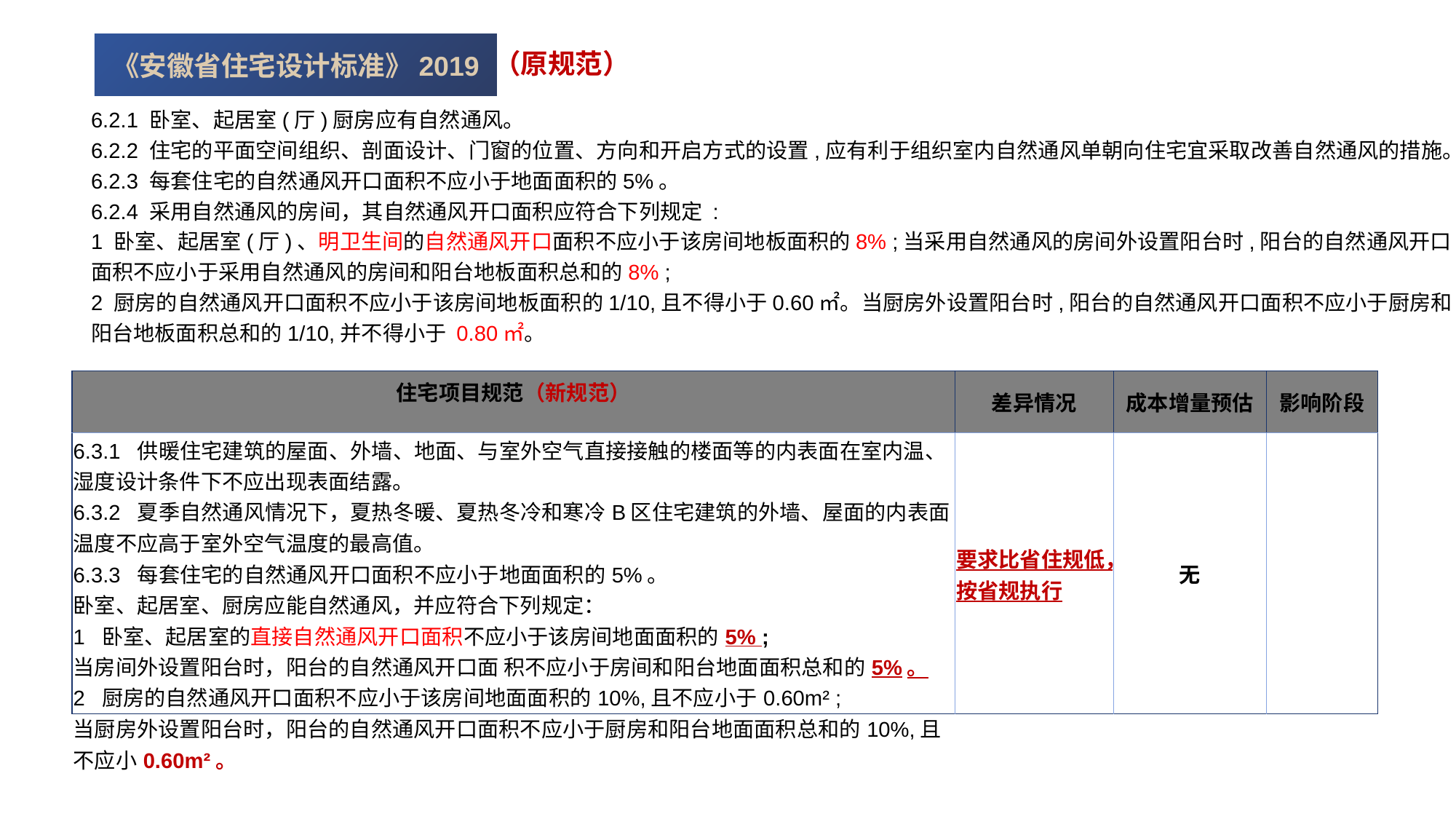

《安徽省住宅设计标准》2019
（原规范）
6.2.1 卧室、起居室(厅)厨房应有自然通风。
6.2.2 住宅的平面空间组织、剖面设计、门窗的位置、方向和开启方式的设置,应有利于组织室内自然通风单朝向住宅宜采取改善自然通风的措施。
6.2.3 每套住宅的自然通风开口面积不应小于地面面积的5%。
6.2.4 采用自然通风的房间，其自然通风开口面积应符合下列规定 :
1 卧室、起居室(厅)、明卫生间的自然通风开口面积不应小于该房间地板面积的8% ;当采用自然通风的房间外设置阳台时,阳台的自然通风开口面积不应小于采用自然通风的房间和阳台地板面积总和的8% ;
2 厨房的自然通风开口面积不应小于该房间地板面积的1/10,且不得小于0.60㎡。当厨房外设置阳台时,阳台的自然通风开口面积不应小于厨房和阳台地板面积总和的1/10,并不得小于 0.80㎡。
| 住宅项目规范（新规范） | 差异情况 | 成本增量预估 | 影响阶段 |
| --- | --- | --- | --- |
| 6.3.1 供暖住宅建筑的屋面、外墙、地面、与室外空气直接接触的楼面等的内表面在室内温、湿度设计条件下不应出现表面结露。 6.3.2 夏季自然通风情况下，夏热冬暖、夏热冬冷和寒冷B区住宅建筑的外墙、屋面的内表面温度不应高于室外空气温度的最高值。 6.3.3 每套住宅的自然通风开口面积不应小于地面面积的5%。 卧室、起居室、厨房应能自然通风，并应符合下列规定： 1 卧室、起居室的直接自然通风开口面积不应小于该房间地面面积的5% ; 当房间外设置阳台时，阳台的自然通风开口面 积不应小于房间和阳台地面面积总和的5%。 2 厨房的自然通风开口面积不应小于该房间地面面积的10%,且不应小于0.60m² ; 当厨房外设置阳台时，阳台的自然通风开口面积不应小于厨房和阳台地面面积总和的10%,且不应小0.60m²。 | 要求比省住规低，按省规执行 | 无 |  |